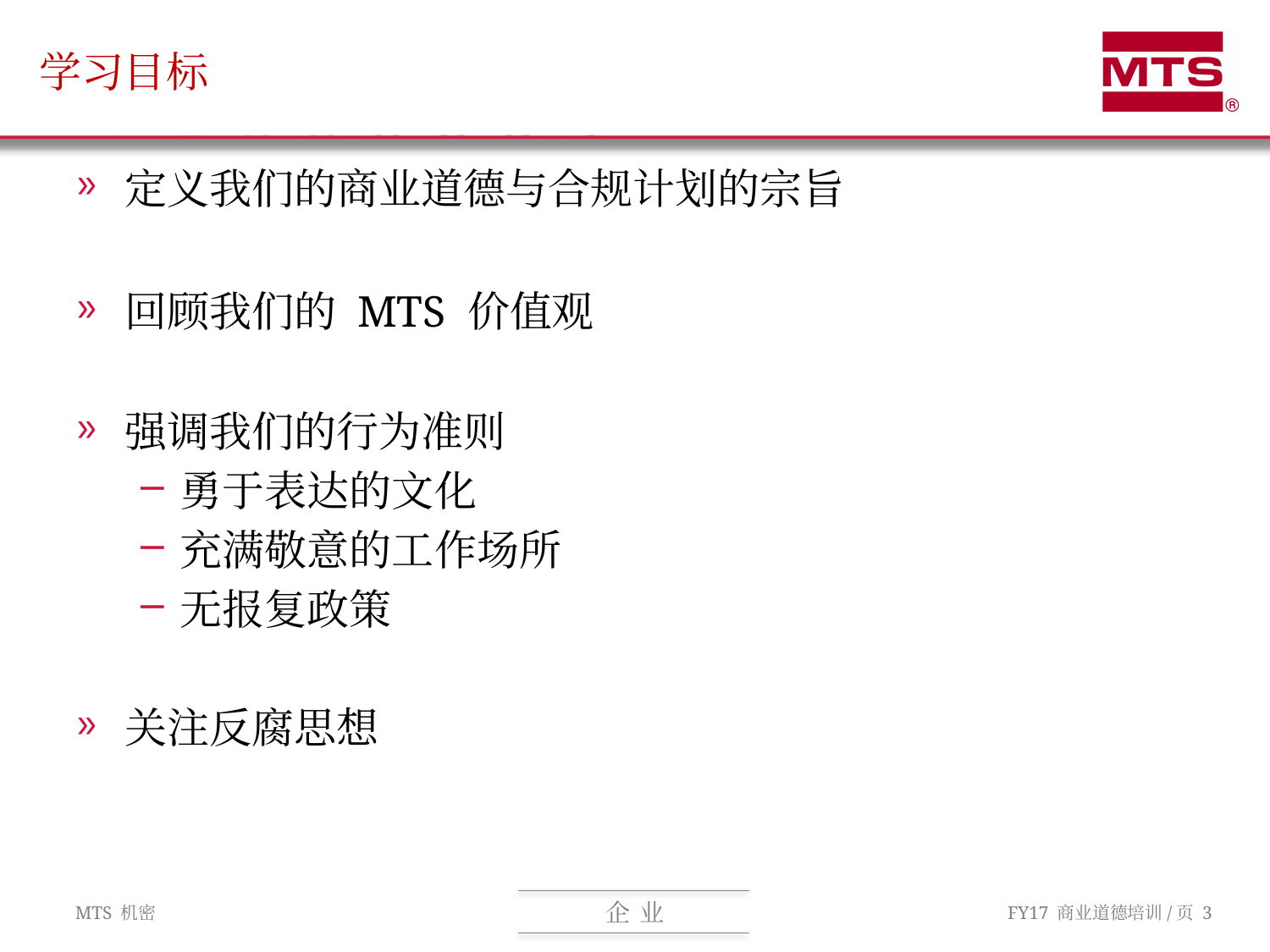

# 学习目标
定义我们的商业道德与合规计划的宗旨

回顾我们的 MTS 价值观

强调我们的行为准则
勇于表达的文化
充满敬意的工作场所
无报复政策

关注反腐思想